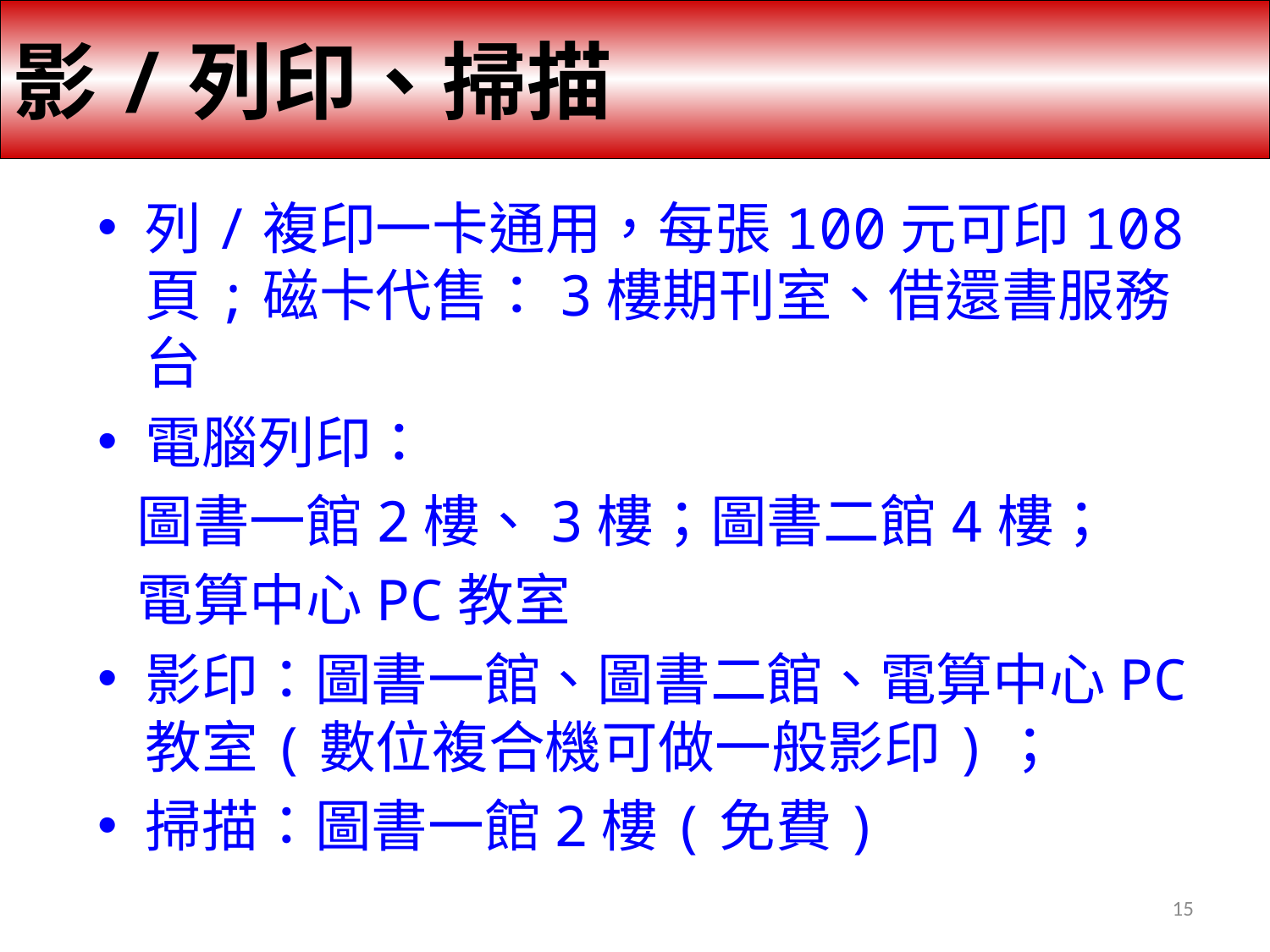

# 影/列印、掃描
列/複印一卡通用，每張100元可印108頁;磁卡代售：3樓期刊室、借還書服務台
電腦列印：
  圖書一館2樓、3樓；圖書二館4樓；
  電算中心PC教室
影印：圖書一館、圖書二館、電算中心PC教室(數位複合機可做一般影印)；
掃描：圖書一館2樓(免費)
15